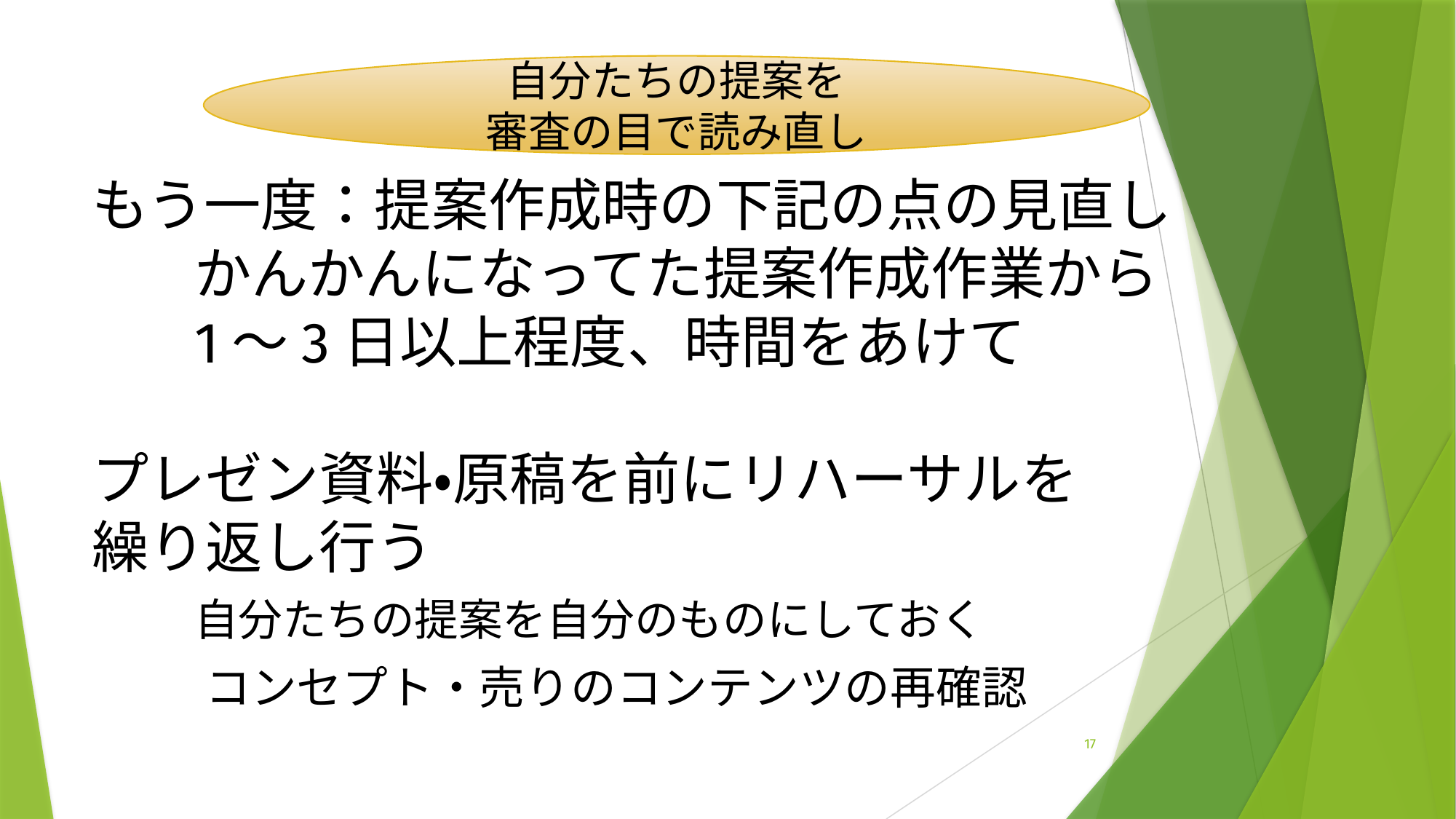

自分たちの提案を
審査の目で読み直し
# もう一度：提案作成時の下記の点の見直し かんかんになってた提案作成作業から 1～3日以上程度、時間をあけて プレゼン資料・原稿を前にリハーサルを 繰り返し行う 自分たちの提案を自分のものにしておく 　　コンセプト・売りのコンテンツの再確認
17